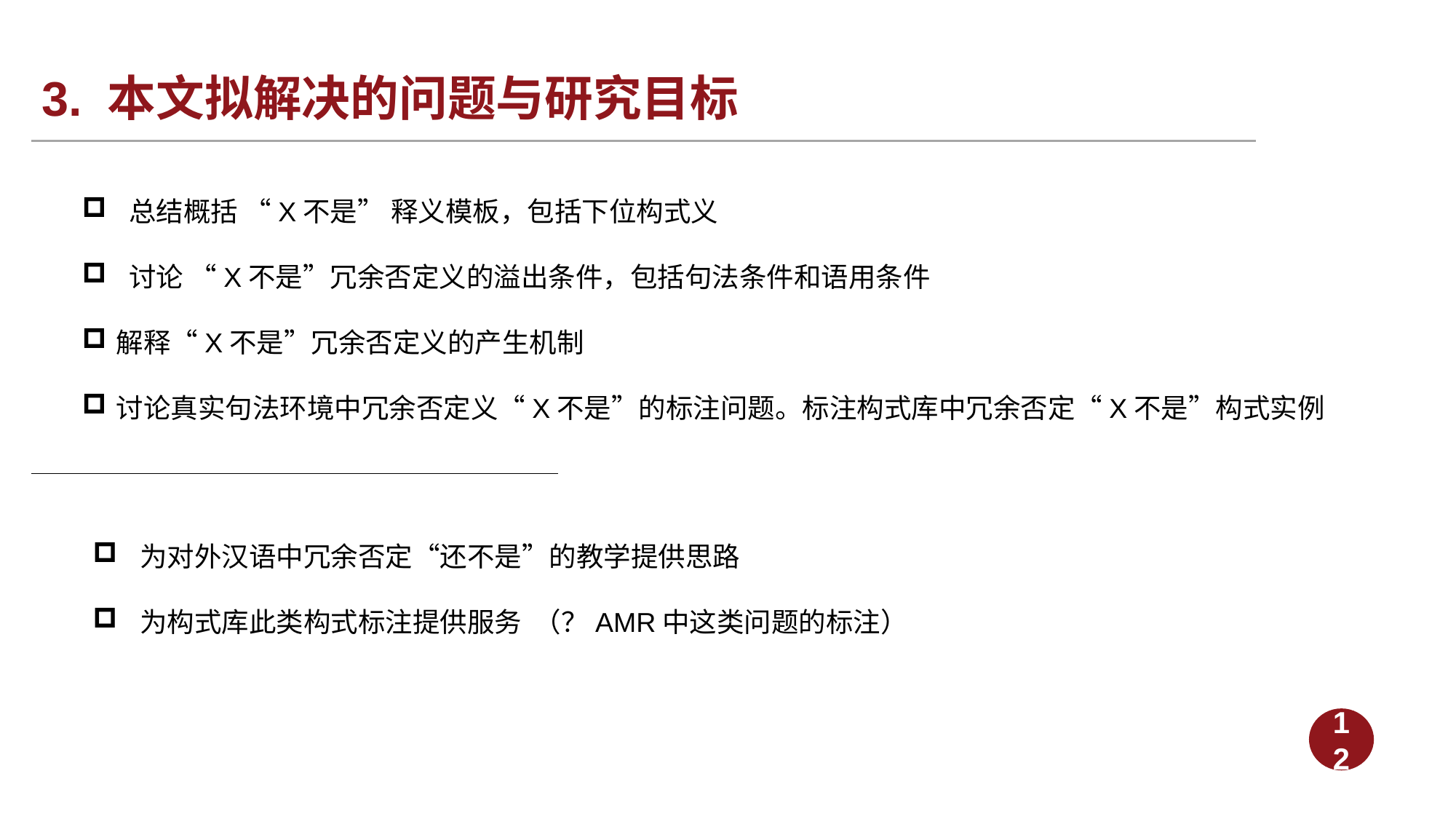

# 3. 本文拟解决的问题与研究目标

 总结概括 “X不是” 释义模板，包括下位构式义

 讨论 “X不是”冗余否定义的溢出条件，包括句法条件和语用条件

解释“X不是”冗余否定义的产生机制

讨论真实句法环境中冗余否定义“X不是”的标注问题。标注构式库中冗余否定“X不是”构式实例
 为对外汉语中冗余否定“还不是”的教学提供思路

 为构式库此类构式标注提供服务  （？AMR中这类问题的标注）
12